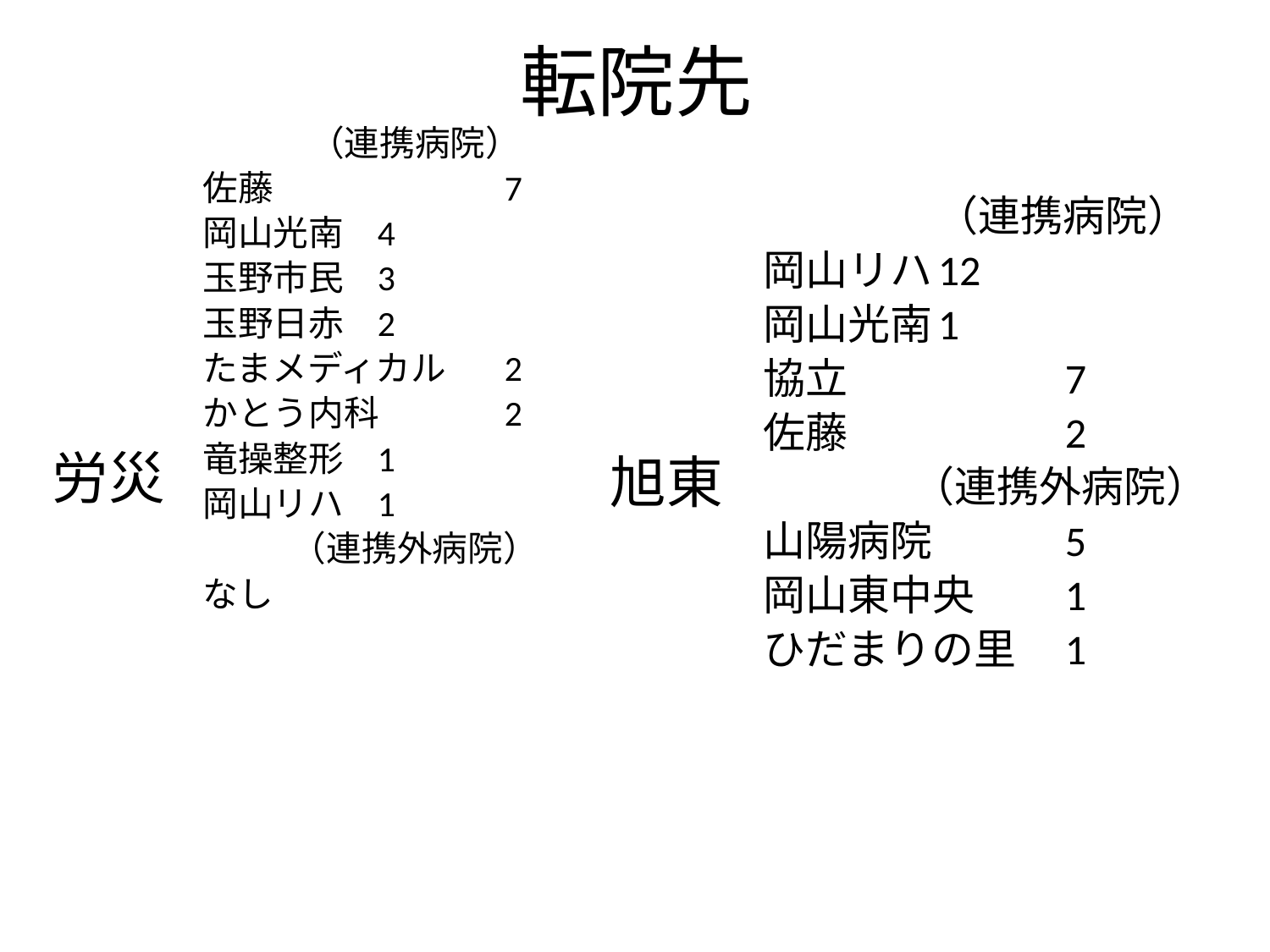

# 転院先
（連携病院）
佐藤		7
岡山光南	4
玉野市民	3
玉野日赤	2
たまメディカル	2
かとう内科	2
竜操整形	1
岡山リハ	1
（連携外病院）
なし

（連携病院）
岡山リハ	12
岡山光南	1
協立		7
佐藤		2
（連携外病院）
山陽病院 	5
岡山東中央	1
ひだまりの里	1

労災
旭東